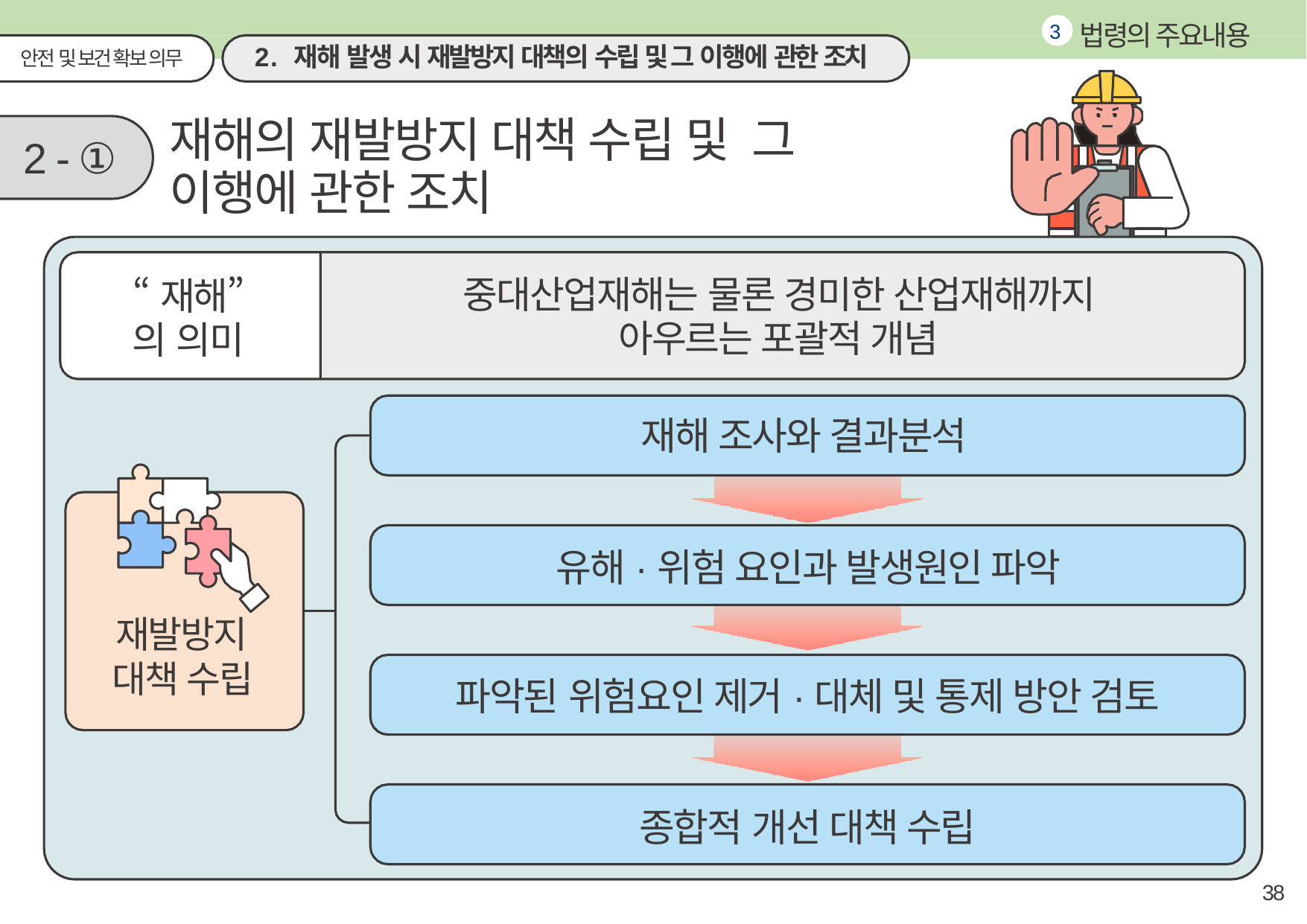

법령의 주요내용
3

2. 재해 발생 시 재발방지 대책의 수립 및 그 이행에 관한 조치
안전 및 보건 확보 의무

재해의 재발방지 대책 수립 및  그 이행에 관한 조치

2 - ①

중대산업재해는 물론 경미한 산업재해까지 아우르는 포괄적 개념
“재해”의 의미

재해 조사와 결과분석

유해·위험 요인과 발생원인 파악

재발방지  대책 수립

파악된 위험요인 제거·대체 및 통제 방안 검토

종합적 개선 대책 수립
38